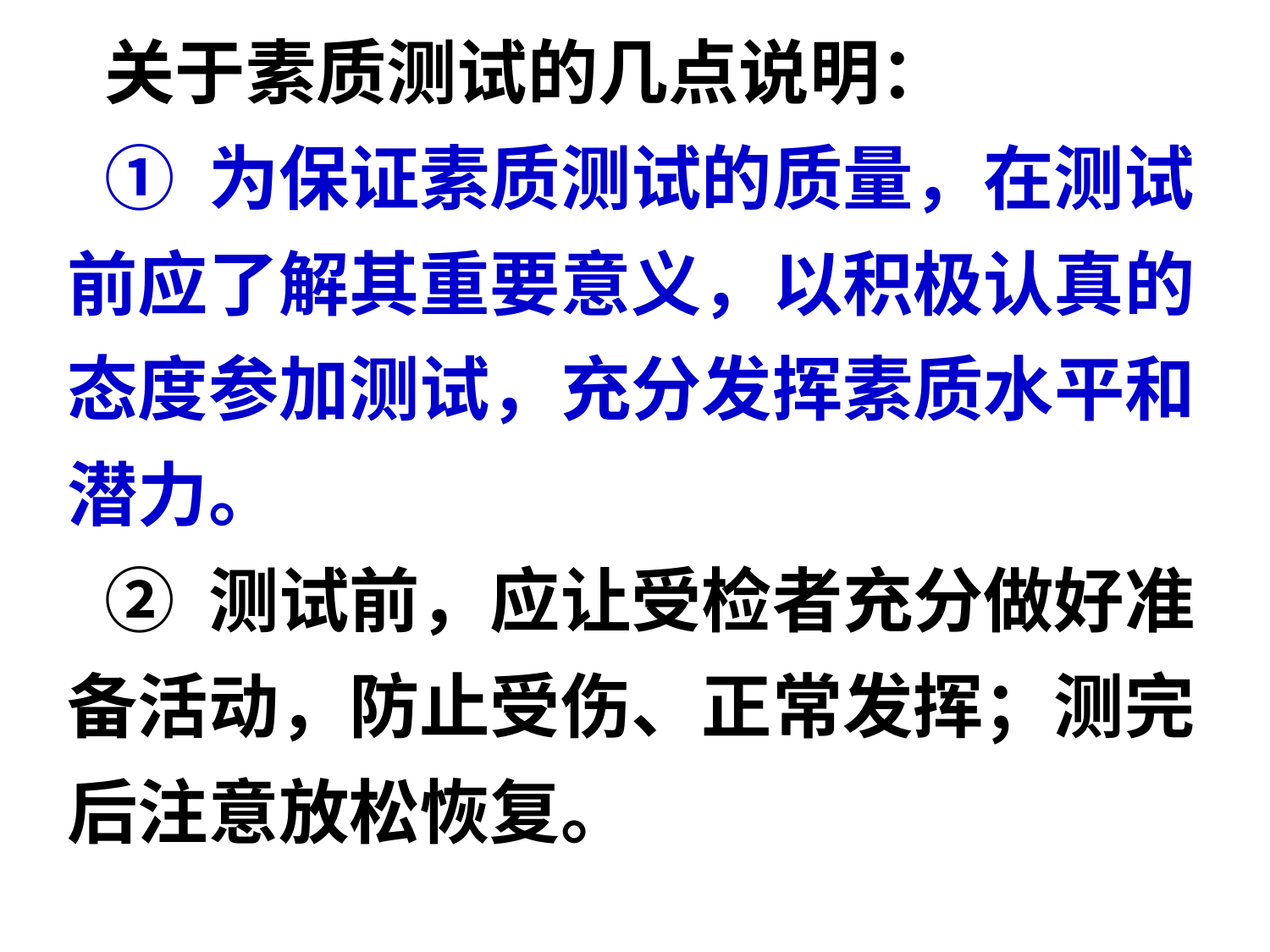

关于素质测试的几点说明：
① 为保证素质测试的质量，在测试前应了解其重要意义，以积极认真的态度参加测试，充分发挥素质水平和潜力。
② 测试前，应让受检者充分做好准备活动，防止受伤、正常发挥；测完后注意放松恢复。